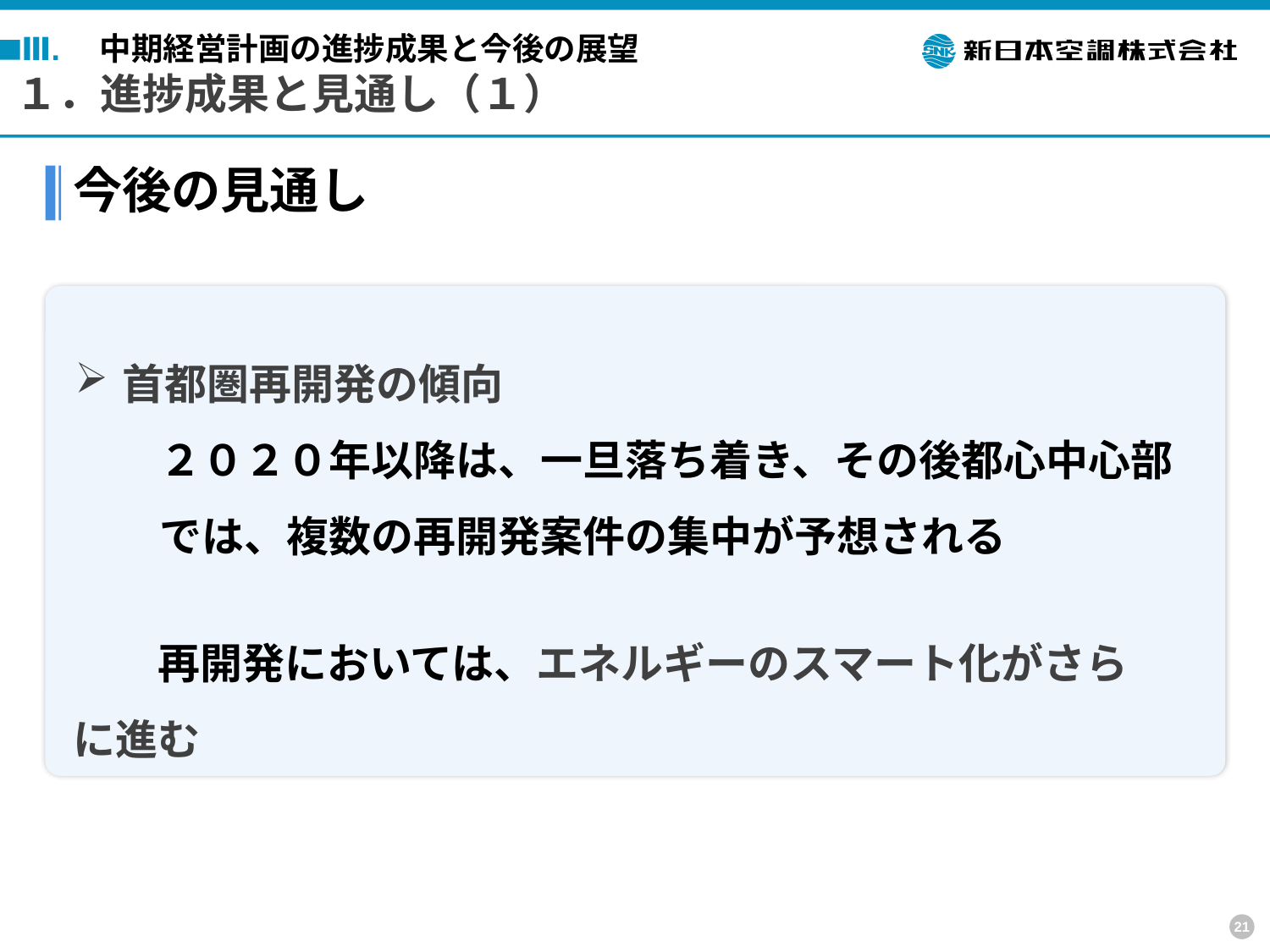

Ⅲ.　中期経営計画の進捗成果と今後の展望
１．進捗成果と見通し（１）
今後の見通し

首都圏再開発の傾向
　　２０２０年以降は、一旦落ち着き、その後都心中心部
　　では、複数の再開発案件の集中が予想される
　　再開発においては、エネルギーのスマート化がさらに進む